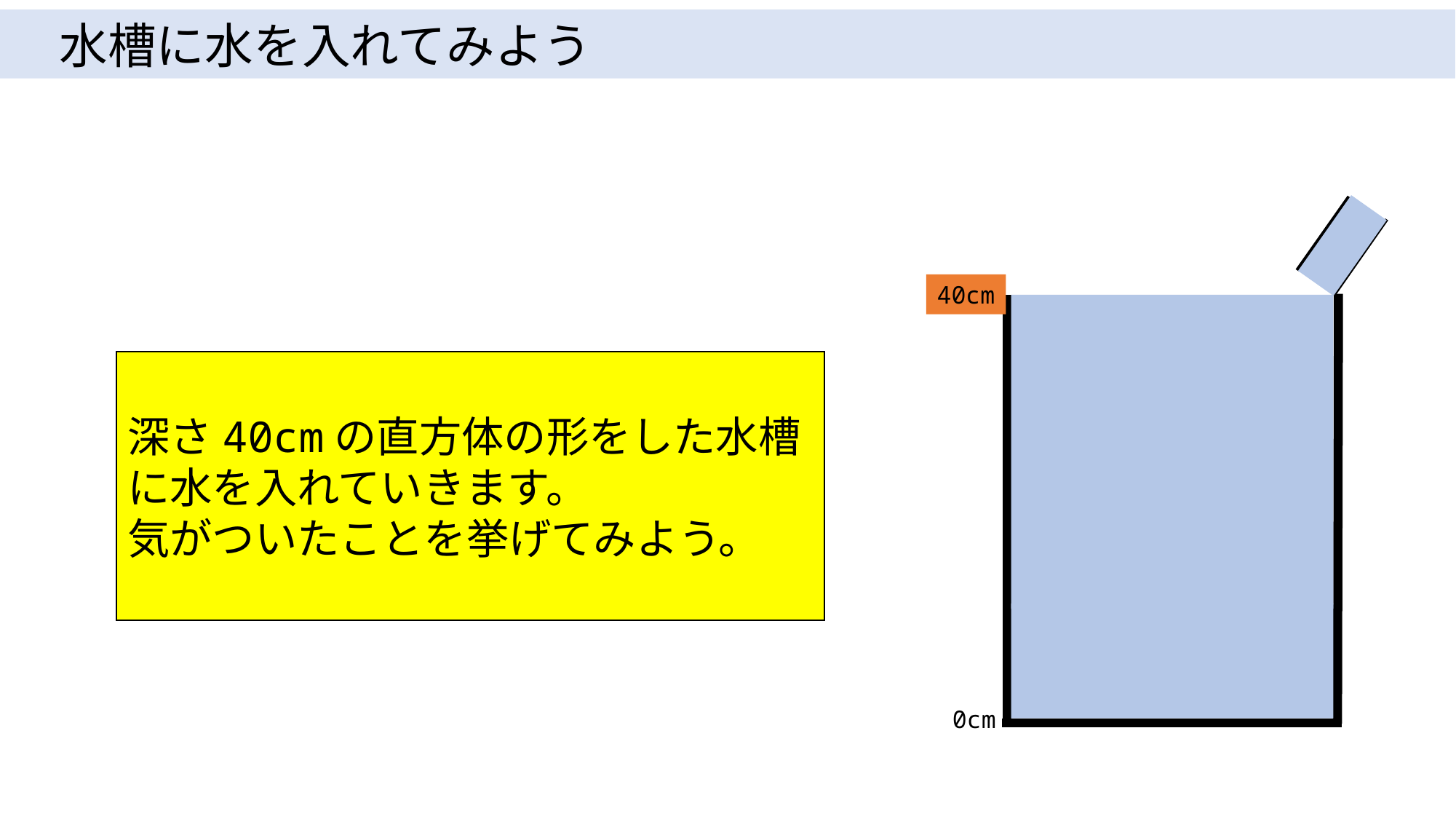

水槽に水を入れてみよう

40cm

深さ40cmの直方体の形をした水槽に水を入れていきます。
気がついたことを挙げてみよう。

 0cm